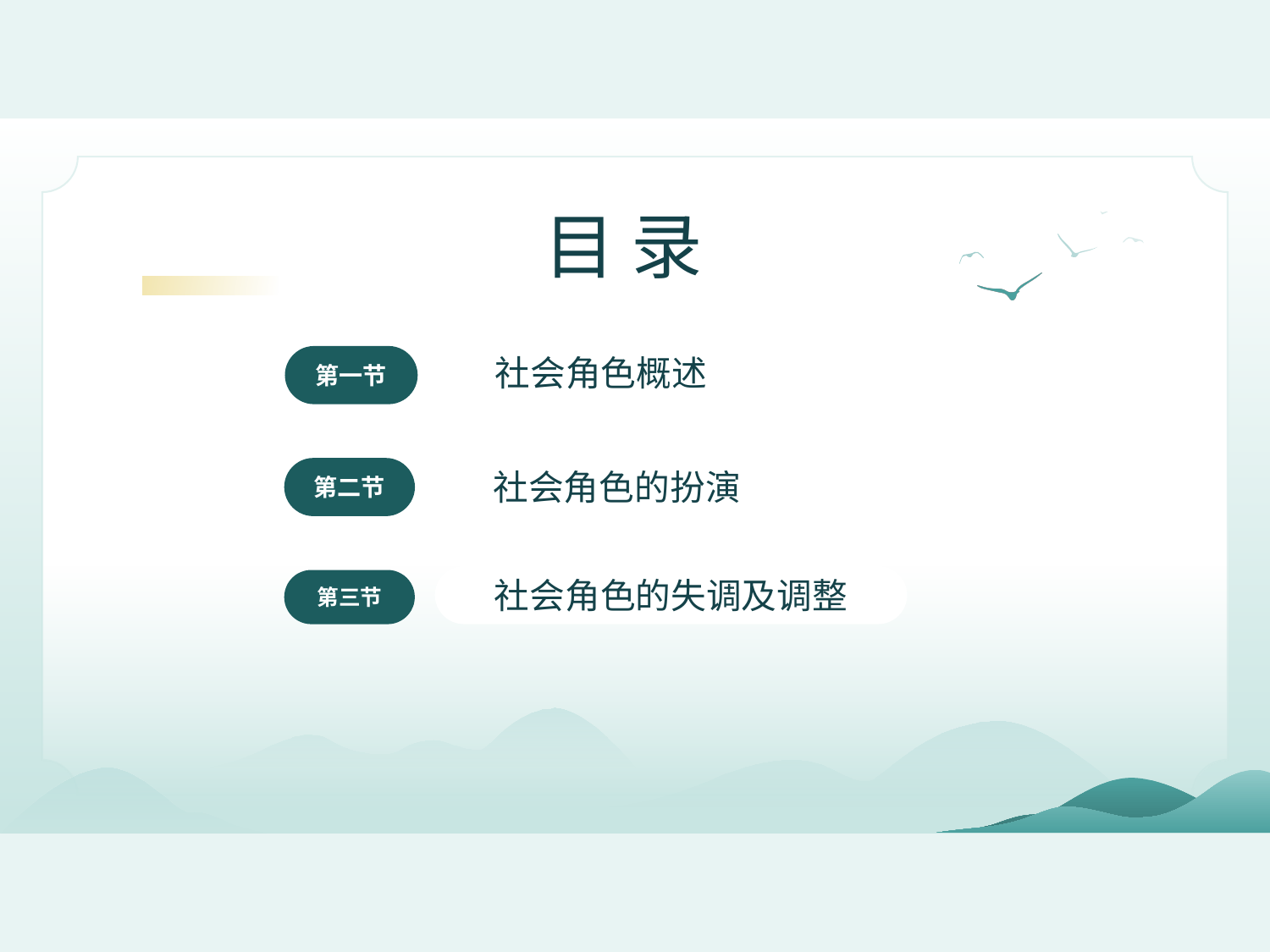

# 目 录

社会角色概述

第一节

社会角色的扮演
第二节
社会角色的失调及调整
第三节